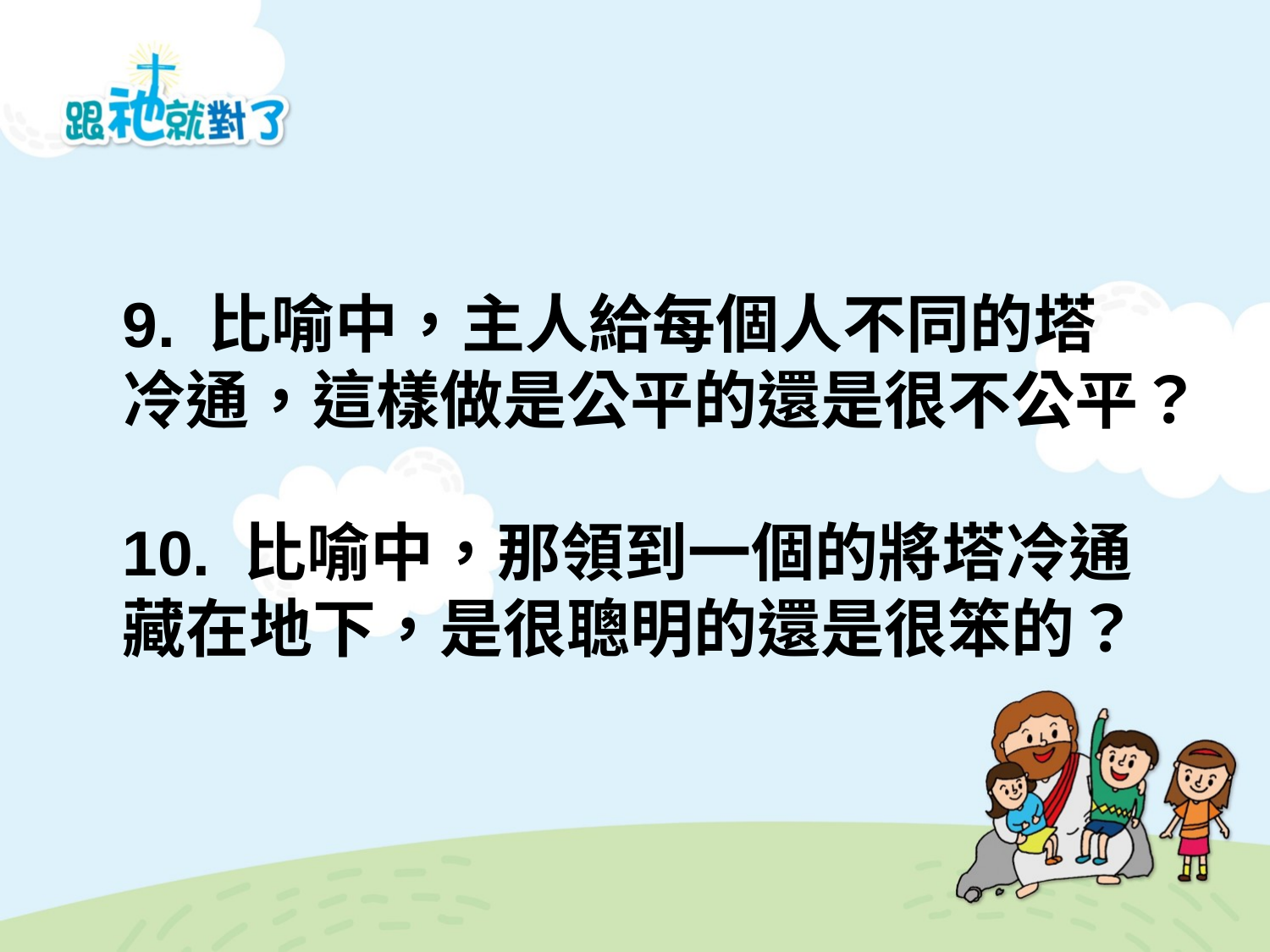

9. 比喻中，主人給每個人不同的塔冷通，這樣做是公平的還是很不公平？

10. 比喻中，那領到一個的將塔冷通藏在地下，是很聰明的還是很笨的？